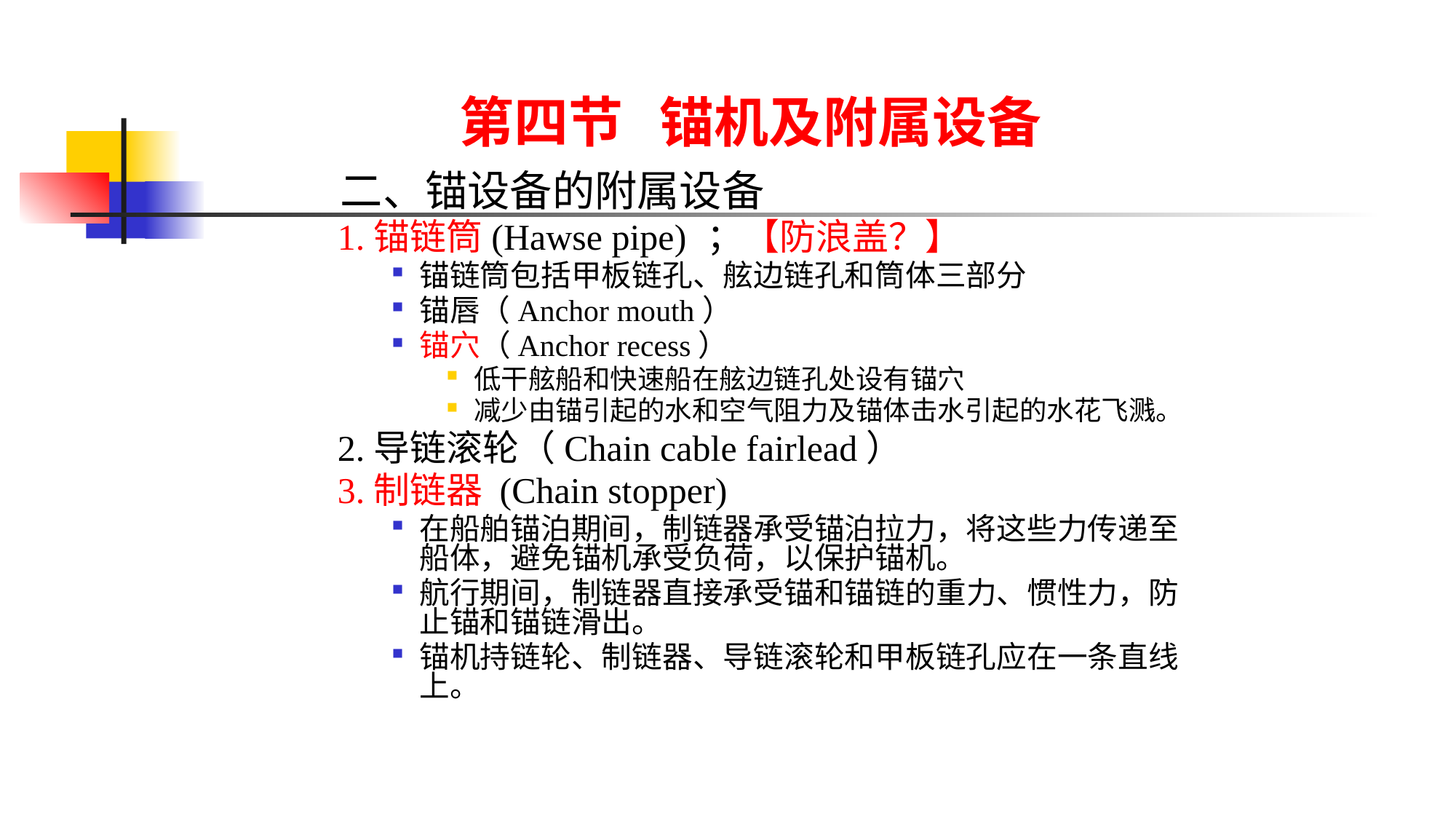

二、锚设备的附属设备
1.锚链筒(Hawse pipe) ；【防浪盖？】
锚链筒包括甲板链孔、舷边链孔和筒体三部分
锚唇（Anchor mouth）
锚穴（Anchor recess）
低干舷船和快速船在舷边链孔处设有锚穴
减少由锚引起的水和空气阻力及锚体击水引起的水花飞溅。
2.导链滚轮（Chain cable fairlead）
3.制链器 (Chain stopper)
在船舶锚泊期间，制链器承受锚泊拉力，将这些力传递至船体，避免锚机承受负荷，以保护锚机。
航行期间，制链器直接承受锚和锚链的重力、惯性力，防止锚和锚链滑出。
锚机持链轮、制链器、导链滚轮和甲板链孔应在一条直线上。